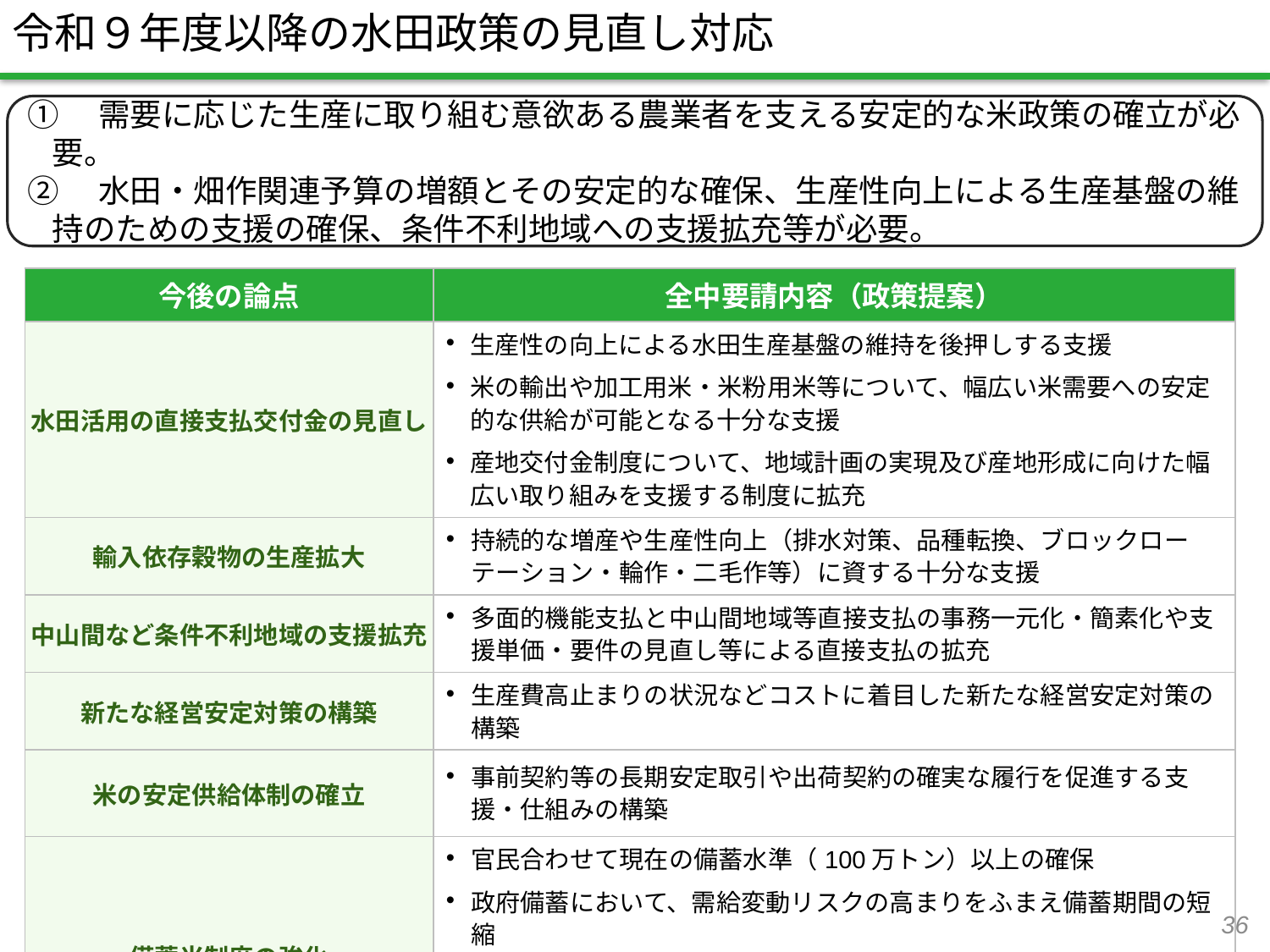

令和９年度以降の水田政策の見直し対応
①　需要に応じた生産に取り組む意欲ある農業者を支える安定的な米政策の確立が必要。
②　水田・畑作関連予算の増額とその安定的な確保、生産性向上による生産基盤の維持のための支援の確保、条件不利地域への支援拡充等が必要。
| 今後の論点 | 全中要請内容（政策提案） |
| --- | --- |
| 水田活用の直接支払交付金の見直し | 生産性の向上による水田生産基盤の維持を後押しする支援 米の輸出や加工用米・米粉用米等について、幅広い米需要への安定的な供給が可能となる十分な支援 産地交付金制度について、地域計画の実現及び産地形成に向けた幅広い取り組みを支援する制度に拡充 |
| 輸入依存穀物の生産拡大 | 持続的な増産や生産性向上（排水対策、品種転換、ブロックローテーション・輪作・二毛作等）に資する十分な支援 |
| 中山間など条件不利地域の支援拡充 | 多面的機能支払と中山間地域等直接支払の事務一元化・簡素化や支援単価・要件の見直し等による直接支払の拡充 |
| 新たな経営安定対策の構築 | 生産費高止まりの状況などコストに着目した新たな経営安定対策の構築 |
| 米の安定供給体制の確立 | 事前契約等の長期安定取引や出荷契約の確実な履行を促進する支援・仕組みの構築 |
| 備蓄米制度の強化 | 官民合わせて現在の備蓄水準（100万トン）以上の確保 政府備蓄において、需給変動リスクの高まりをふまえ備蓄期間の短縮 民間備蓄に取り組む事業者が不利益を被らないような支援・仕組みの構築 民間備蓄における実施主体の負担等を考慮した運用ルールの策定 |
36